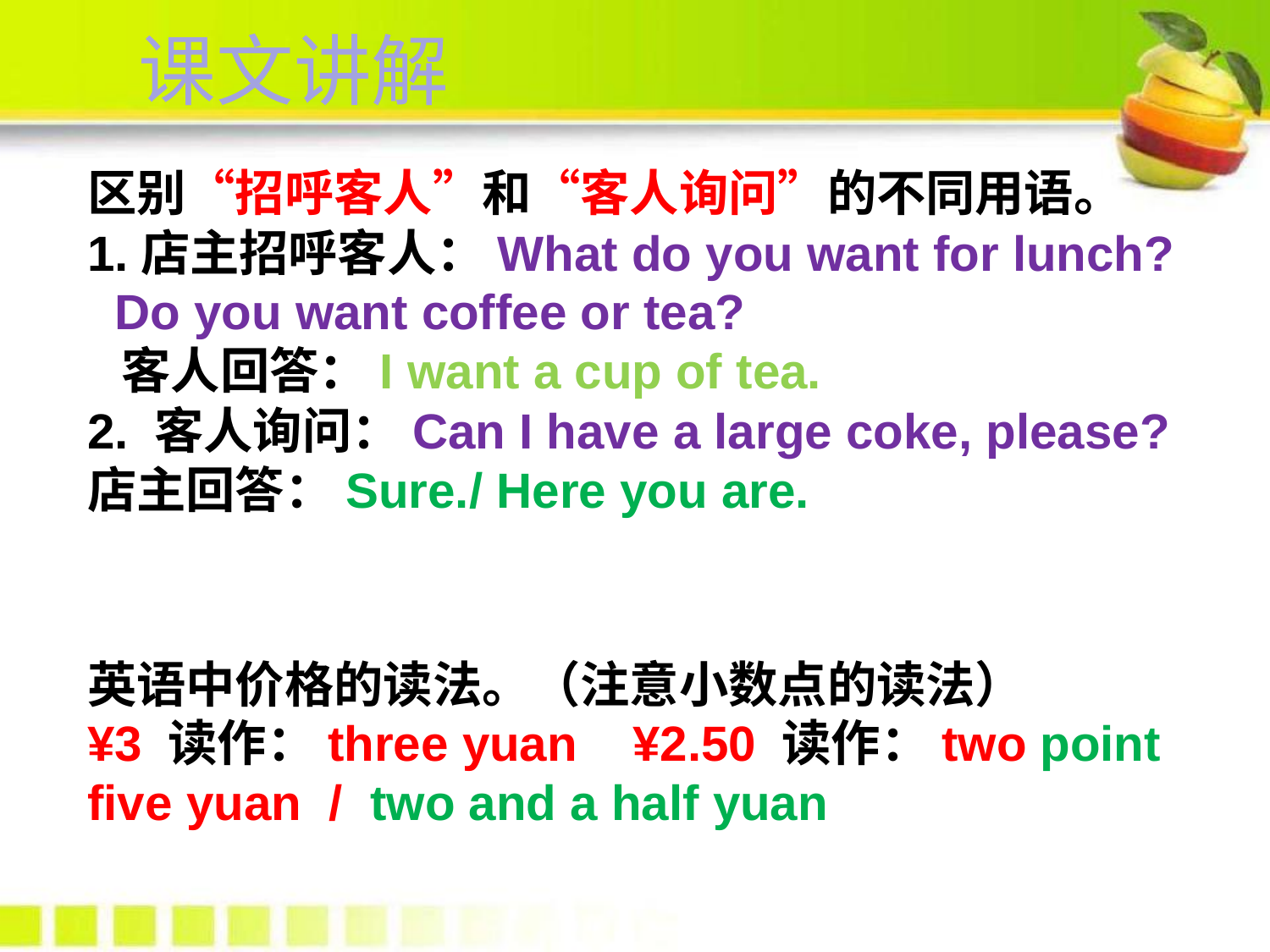

# 课文讲解
区别“招呼客人”和“客人询问”的不同用语。
1.店主招呼客人：What do you want for lunch?    Do you want coffee or tea?
  客人回答：I want a cup of tea.
2. 客人询问：Can I have a large coke, please?
店主回答：Sure./ Here you are.

英语中价格的读法。（注意小数点的读法）
¥3 读作：three yuan    ¥2.50 读作：two point five yuan  /  two and a half yuan